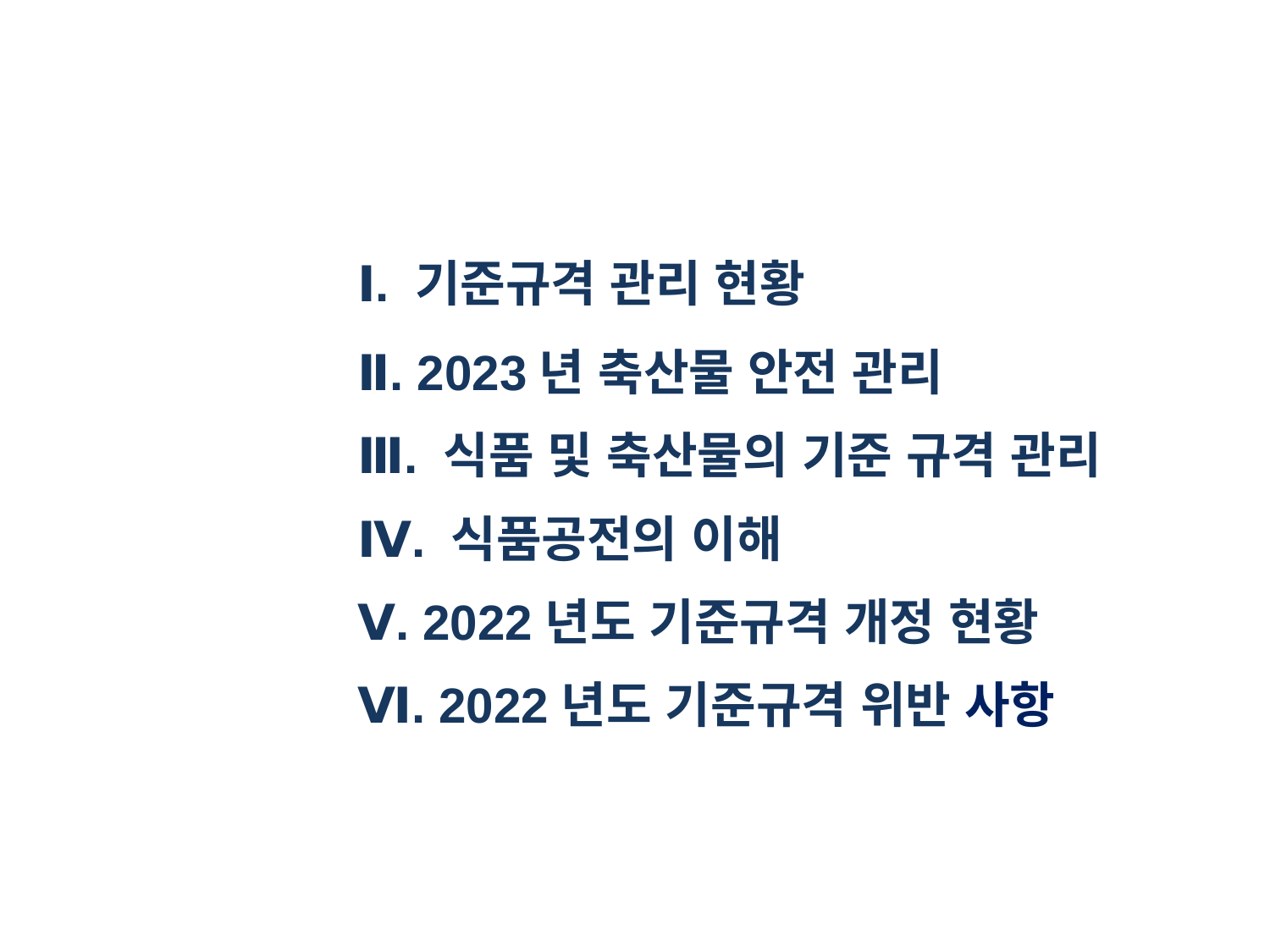

Ⅰ. 기준규격 관리 현황
Ⅱ. 2023년 축산물 안전 관리
Ⅲ. 식품 및 축산물의 기준 규격 관리
Ⅳ. 식품공전의 이해
Ⅴ. 2022년도 기준규격 개정 현황
Ⅵ. 2022년도 기준규격 위반 사항